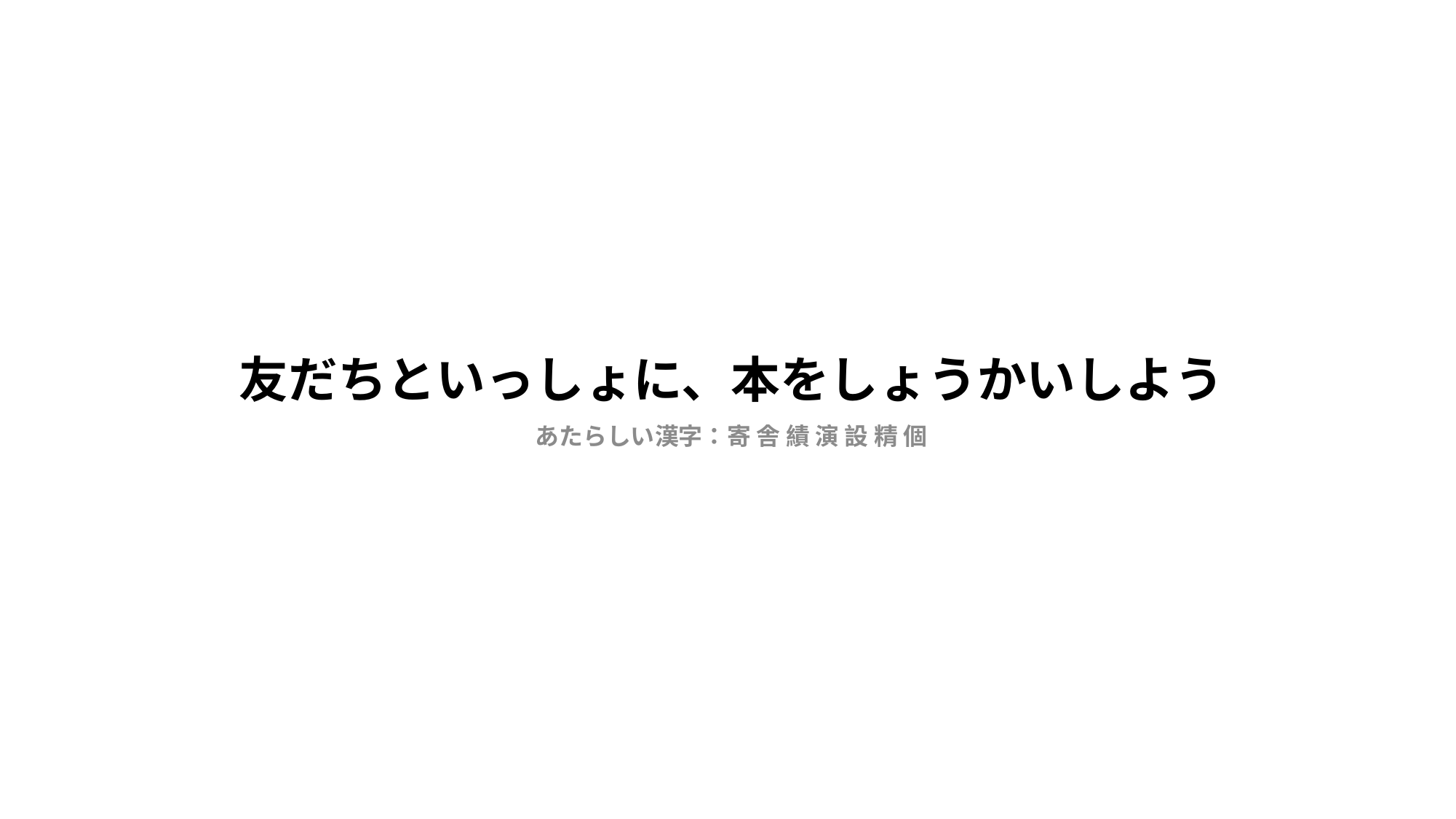

# 友だちといっしょに、本をしょうかいしよう
あたらしい漢字：寄 舎 績 演 設 精 個